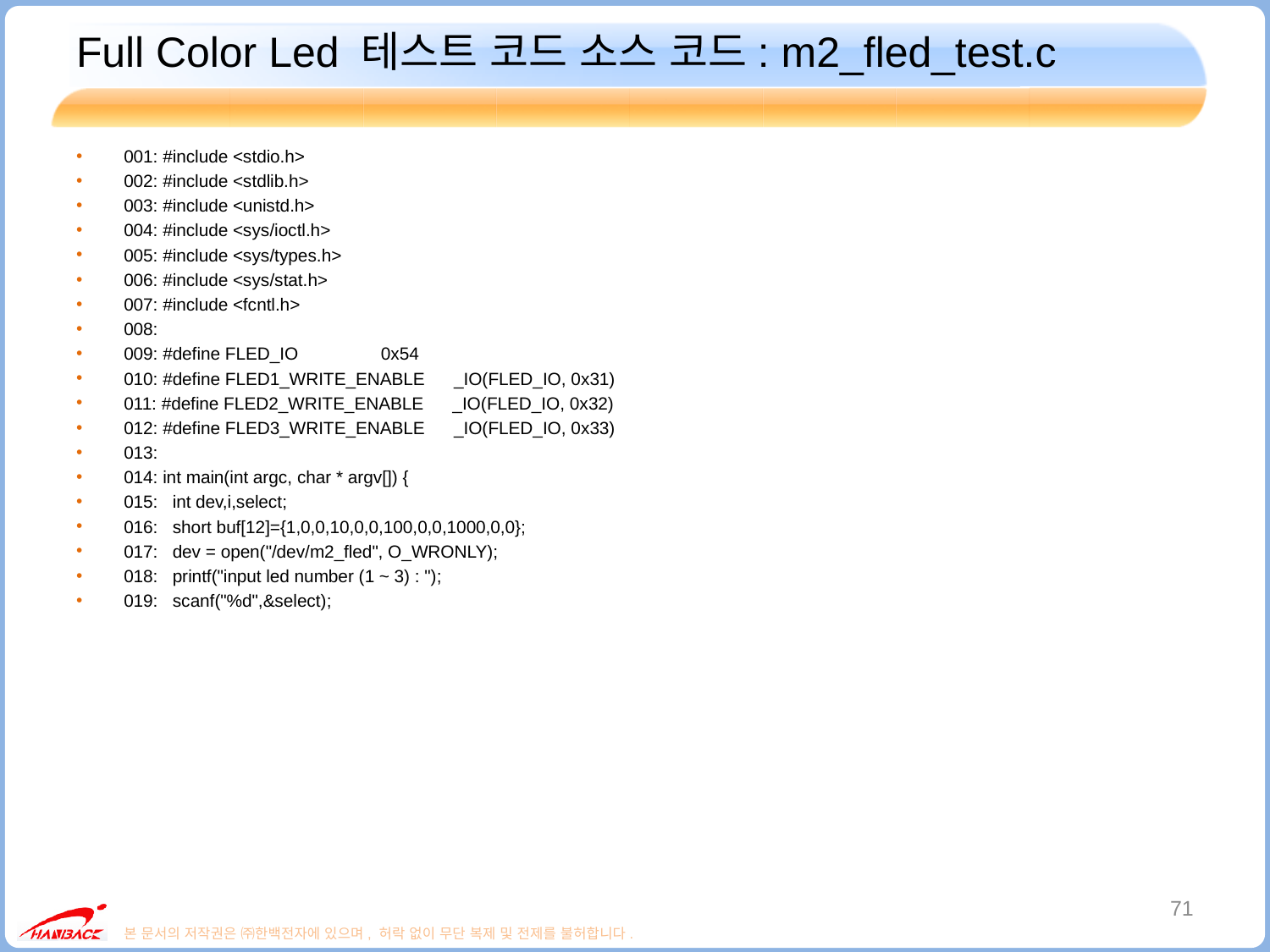

# Full Color Led 테스트 코드 소스 코드: m2_fled_test.c
001: #include <stdio.h>
002: #include <stdlib.h>
003: #include <unistd.h>
004: #include <sys/ioctl.h>
005: #include <sys/types.h>
006: #include <sys/stat.h>
007: #include <fcntl.h>
008:
009: #define FLED_IO                 0x54
010: #define FLED1_WRITE_ENABLE      _IO(FLED_IO, 0x31)
011: #define FLED2_WRITE_ENABLE      _IO(FLED_IO, 0x32)
012: #define FLED3_WRITE_ENABLE      _IO(FLED_IO, 0x33)
013:
014: int main(int argc, char * argv[]) {
015:   int dev,i,select;
016:   short buf[12]={1,0,0,10,0,0,100,0,0,1000,0,0};
017:   dev = open("/dev/m2_fled", O_WRONLY);
018:   printf("input led number (1 ~ 3) : ");
019:   scanf("%d",&select);
71